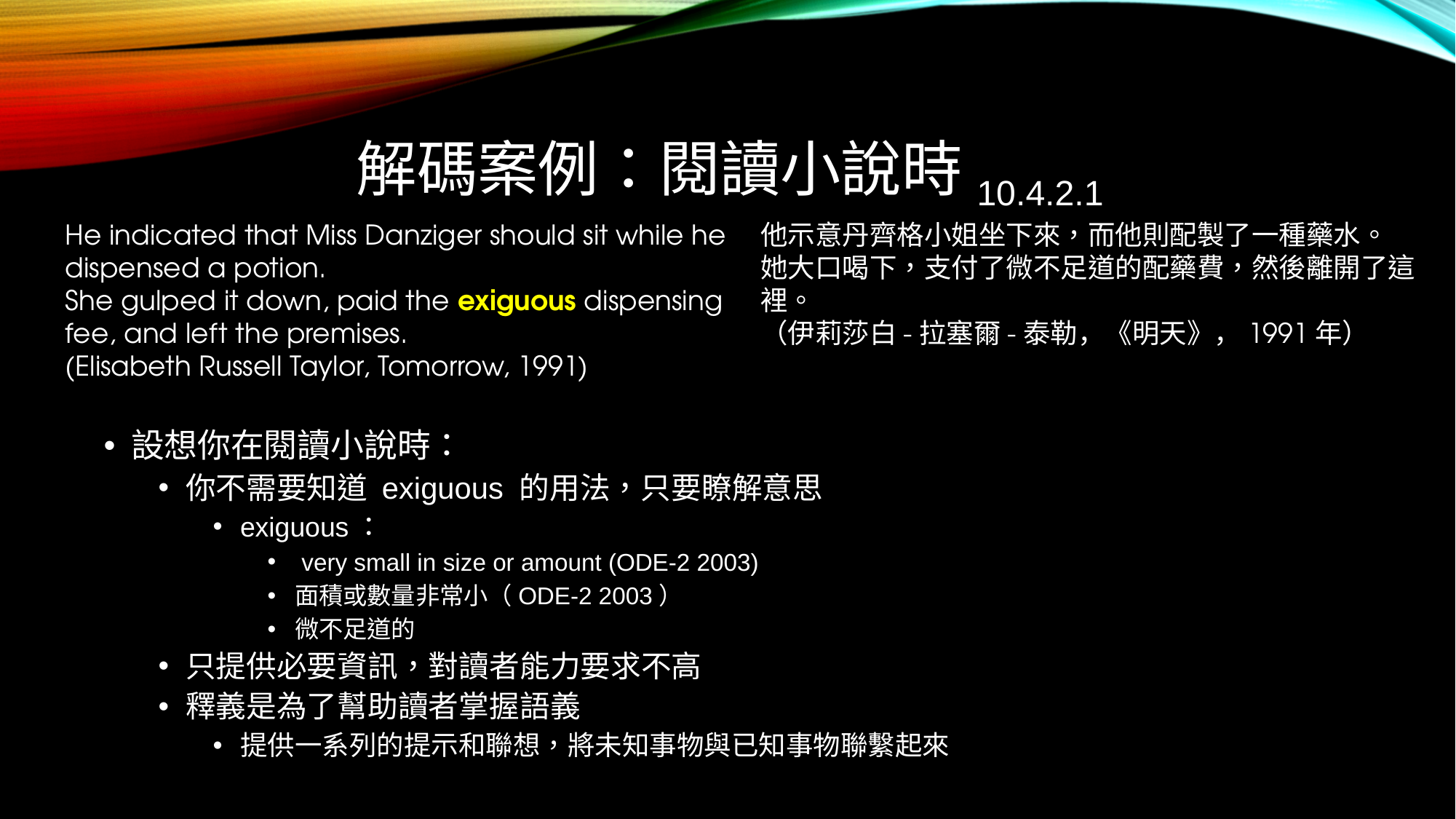

# 解碼案例：閱讀小說時10.4.2.1
He indicated that Miss Danziger should sit while he dispensed a potion.
She gulped it down, paid the exiguous dispensing fee, and left the premises.
(Elisabeth Russell Taylor, Tomorrow, 1991)
他示意丹齊格小姐坐下來，而他則配製了一種藥水。
她大口喝下，支付了微不足道的配藥費，然後離開了這裡。
（伊莉莎白-拉塞爾-泰勒，《明天》，1991年）
設想你在閱讀小說時：
你不需要知道 exiguous 的用法，只要瞭解意思
exiguous：
 very small in size or amount (ODE-2 2003)
面積或數量非常小（ODE-2 2003）
微不足道的
只提供必要資訊，對讀者能力要求不高
釋義是為了幫助讀者掌握語義
提供一系列的提示和聯想，將未知事物與已知事物聯繫起來